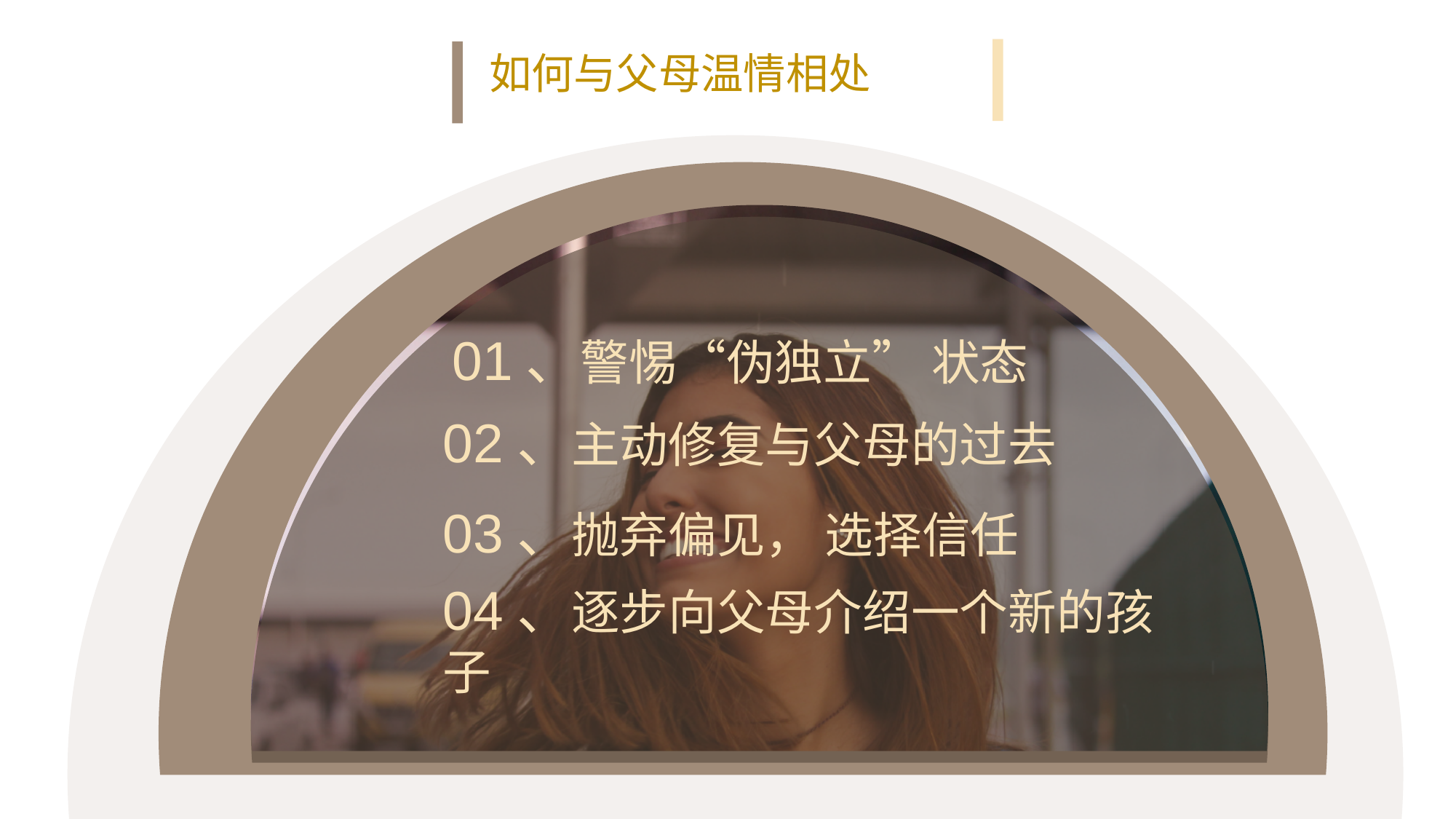

如何与父母温情相处

01、警惕“伪独立” 状态
02、主动修复与父母的过去
03、抛弃偏见， 选择信任
04、逐步向父母介绍一个新的孩子